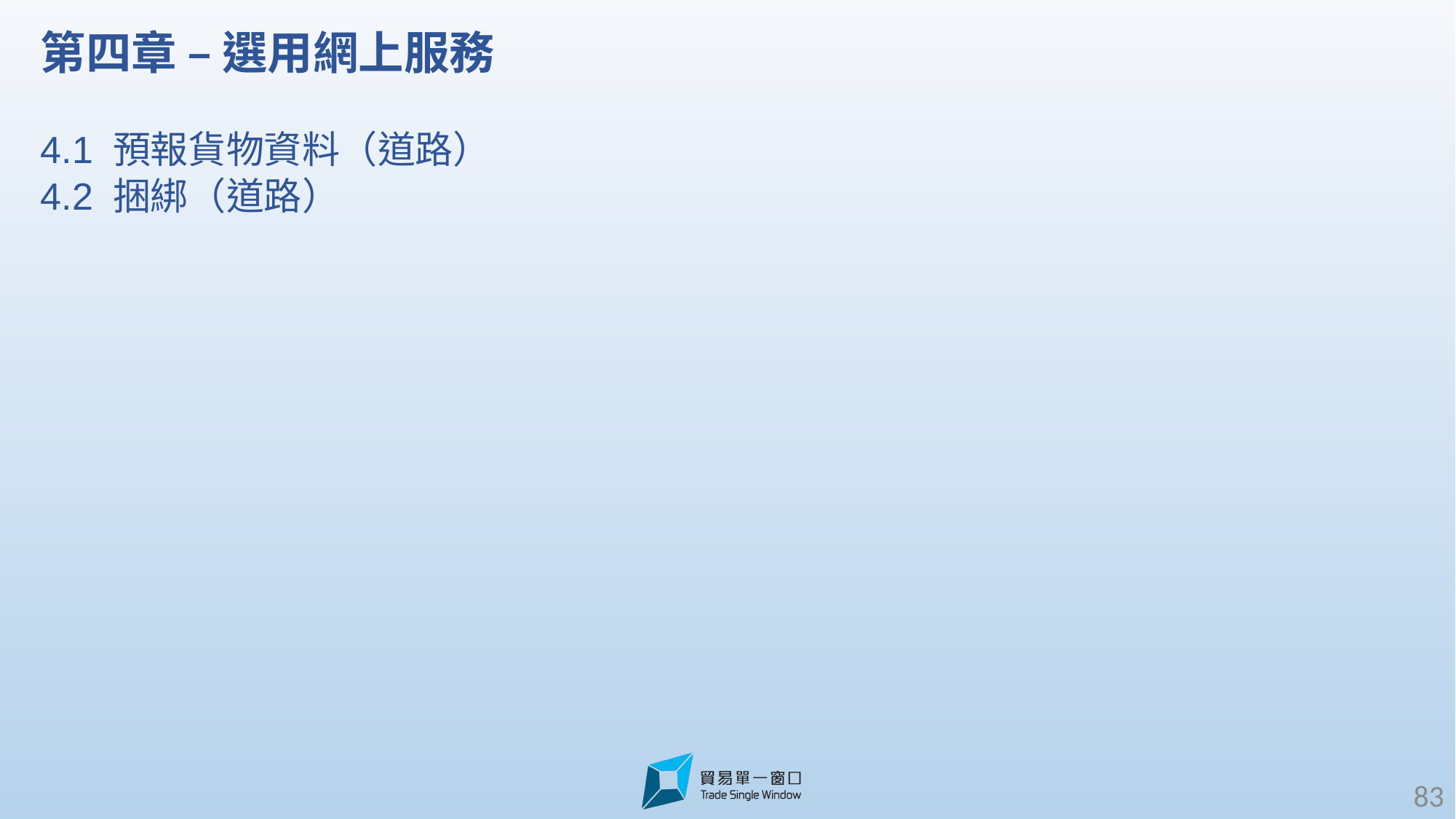

第四章 – 選用網上服務

4.1 預報貨物資料（道路）
4.2 捆綁（道路）

83